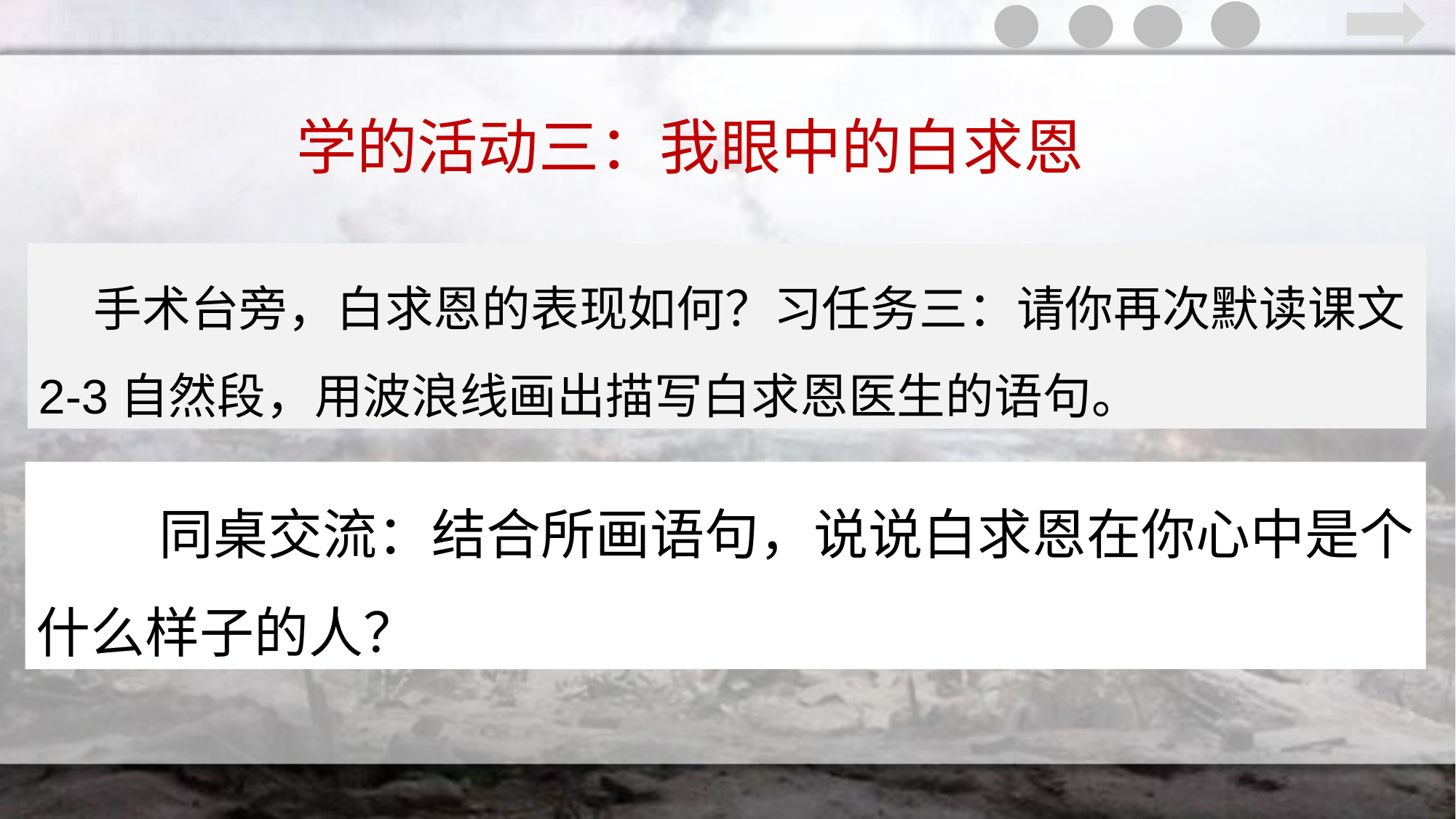

学的活动三：我眼中的白求恩
    手术台旁，白求恩的表现如何？习任务三：请你再次默读课文2-3自然段，用波浪线画出描写白求恩医生的语句。
         同桌交流：结合所画语句，说说白求恩在你心中是个什么样子的人？